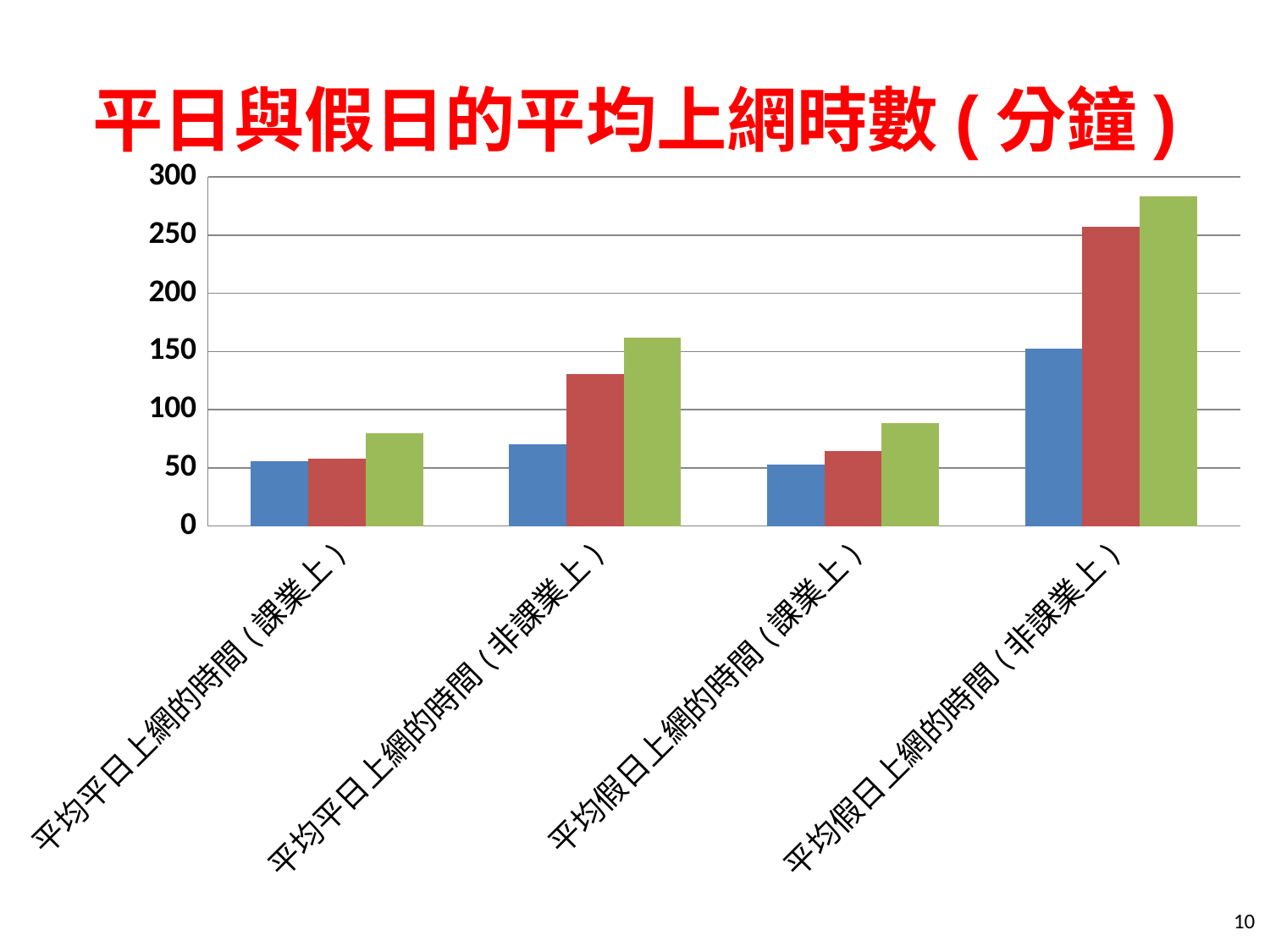

# 平日與假日的平均上網時數(分鐘)

### Chart

| Category | 國小 | 國中 | 高中職 |
|---|---|---|---|
| 平均平日上網的時間(課業上) | 55.96602537863285 | 57.66825232678425 | 79.88507998694088 |
| 平均平日上網的時間(非課業上) | 70.52989352989361 | 130.3169304886451 | 162.00130590923987 |
| 平均假日上網的時間(課業上) | 52.559161873459196 | 64.42654683719316 | 88.69600785340248 |
| 平均假日上網的時間(非課業上) | 152.75690152451503 | 257.4526606772629 | 283.1756049705687 |
10